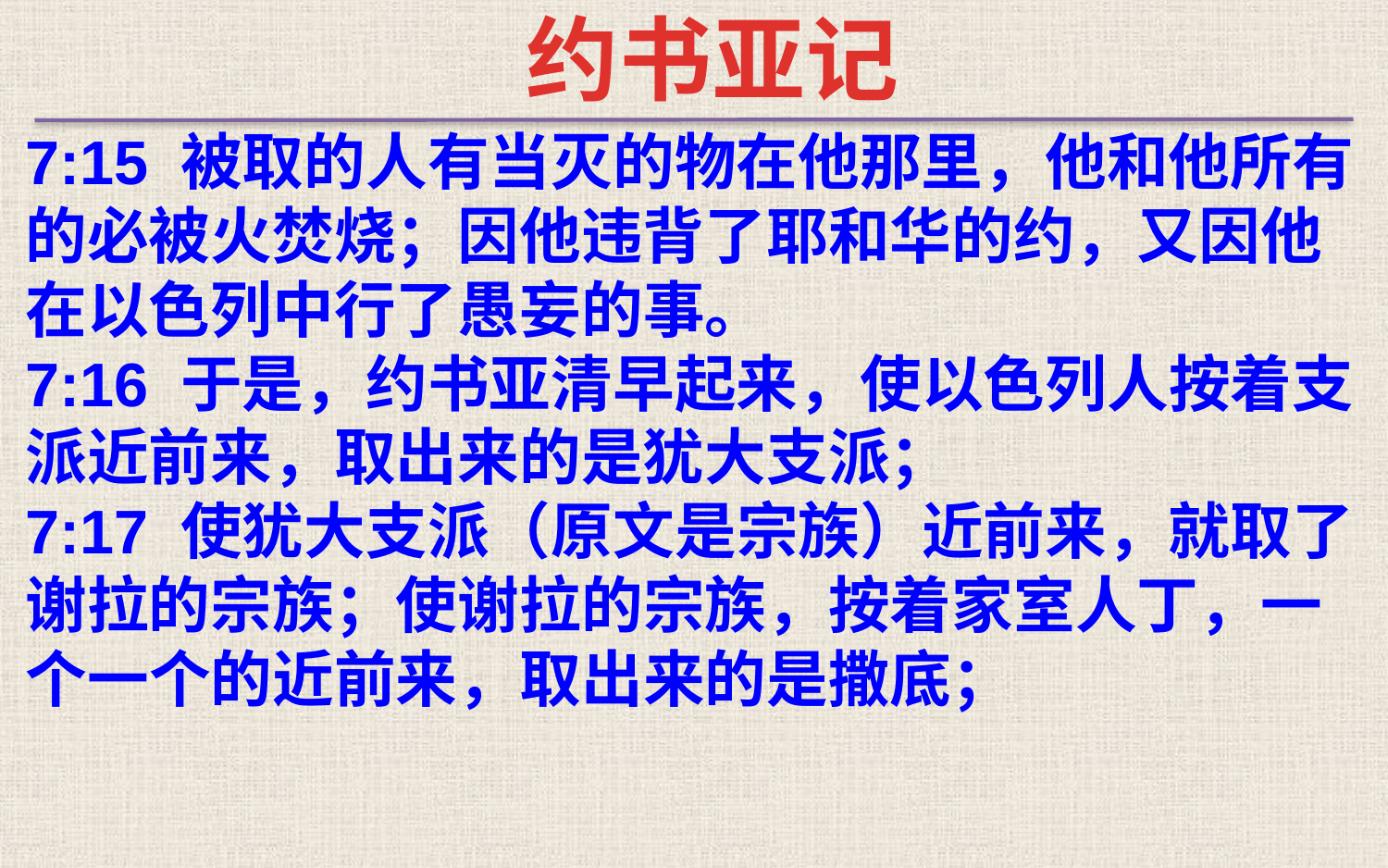

约书亚记
7:15 被取的人有当灭的物在他那里，他和他所有的必被火焚烧；因他违背了耶和华的约，又因他在以色列中行了愚妄的事。
7:16 于是，约书亚清早起来，使以色列人按着支派近前来，取出来的是犹大支派；
7:17 使犹大支派（原文是宗族）近前来，就取了谢拉的宗族；使谢拉的宗族，按着家室人丁，一个一个的近前来，取出来的是撒底；